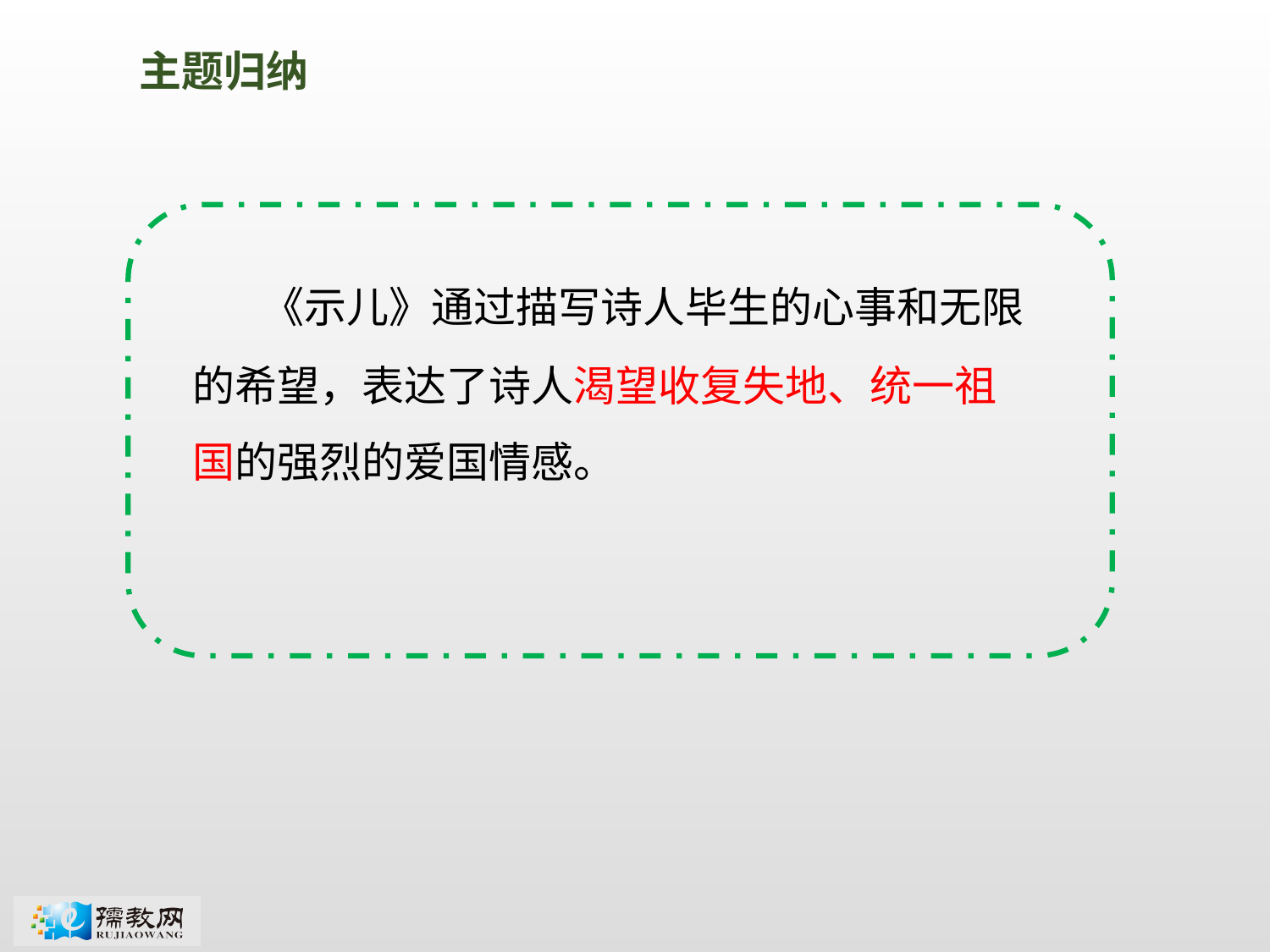

主题归纳

　 《示儿》通过描写诗人毕生的心事和无限的希望，表达了诗人渴望收复失地、统一祖国的强烈的爱国情感。